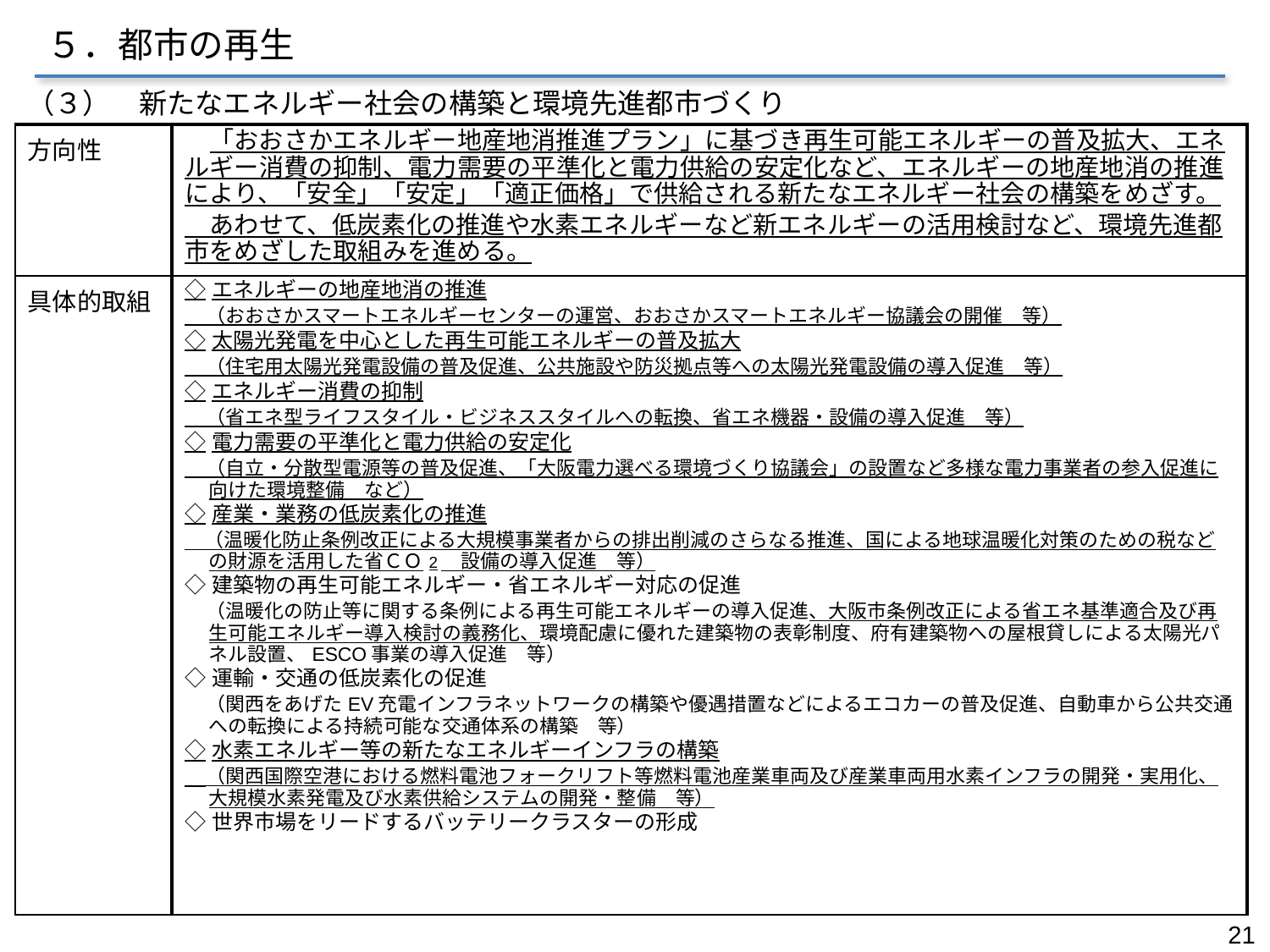

５．都市の再生
（３）　新たなエネルギー社会の構築と環境先進都市づくり
| 方向性 | 「おおさかエネルギー地産地消推進プラン」に基づき再生可能エネルギーの普及拡大、エネルギー消費の抑制、電力需要の平準化と電力供給の安定化など、エネルギーの地産地消の推進により、「安全」「安定」「適正価格」で供給される新たなエネルギー社会の構築をめざす。 　あわせて、低炭素化の推進や水素エネルギーなど新エネルギーの活用検討など、環境先進都市をめざした取組みを進める。 |
| --- | --- |
| 具体的取組 | ◇エネルギーの地産地消の推進 　（おおさかスマートエネルギーセンターの運営、おおさかスマートエネルギー協議会の開催　等） ◇太陽光発電を中心とした再生可能エネルギーの普及拡大 　（住宅用太陽光発電設備の普及促進、公共施設や防災拠点等への太陽光発電設備の導入促進　等） ◇エネルギー消費の抑制 　（省エネ型ライフスタイル・ビジネススタイルへの転換、省エネ機器・設備の導入促進　等） ◇電力需要の平準化と電力供給の安定化 　（自立・分散型電源等の普及促進、「大阪電力選べる環境づくり協議会」の設置など多様な電力事業者の参入促進に向けた環境整備　など） ◇産業・業務の低炭素化の推進 　（温暖化防止条例改正による大規模事業者からの排出削減のさらなる推進、国による地球温暖化対策のための税などの財源を活用した省ＣＯ2　設備の導入促進　等） ◇建築物の再生可能エネルギー・省エネルギー対応の促進 　（温暖化の防止等に関する条例による再生可能エネルギーの導入促進、大阪市条例改正による省エネ基準適合及び再生可能エネルギー導入検討の義務化、環境配慮に優れた建築物の表彰制度、府有建築物への屋根貸しによる太陽光パネル設置、ESCO事業の導入促進　等） ◇運輸・交通の低炭素化の促進 　（関西をあげたEV充電インフラネットワークの構築や優遇措置などによるエコカーの普及促進、自動車から公共交通への転換による持続可能な交通体系の構築　等） ◇水素エネルギー等の新たなエネルギーインフラの構築 　（関西国際空港における燃料電池フォークリフト等燃料電池産業車両及び産業車両用水素インフラの開発・実用化、大規模水素発電及び水素供給システムの開発・整備　等） ◇世界市場をリードするバッテリークラスターの形成 |
21